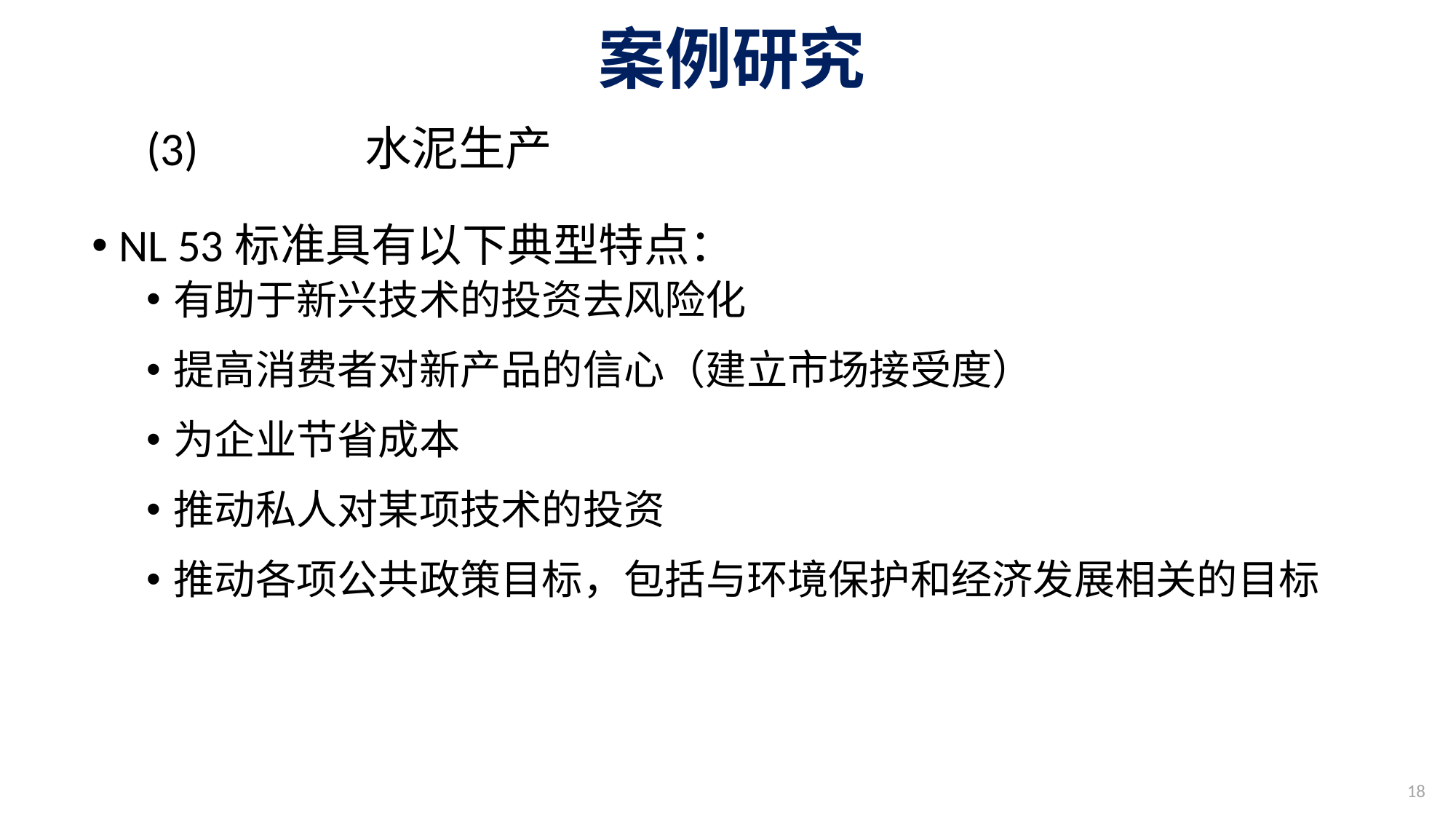

# 案例研究
(3)		水泥生产

NL 53标准具有以下典型特点：
有助于新兴技术的投资去风险化
提高消费者对新产品的信心（建立市场接受度）
为企业节省成本
推动私人对某项技术的投资
推动各项公共政策目标，包括与环境保护和经济发展相关的目标
18